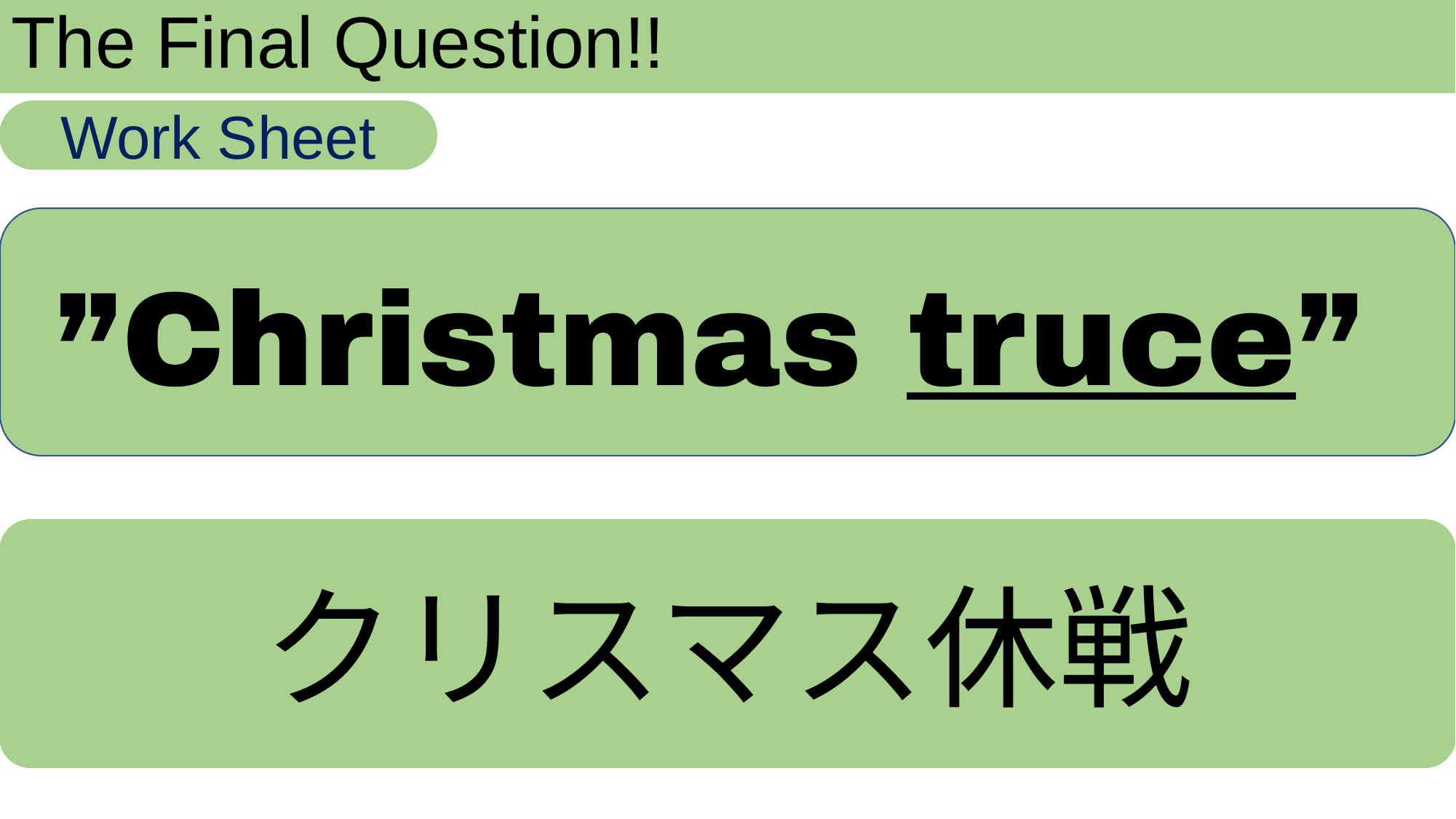

The Final Question!!

Work Sheet
”Christmas truce”
クリスマス休戦